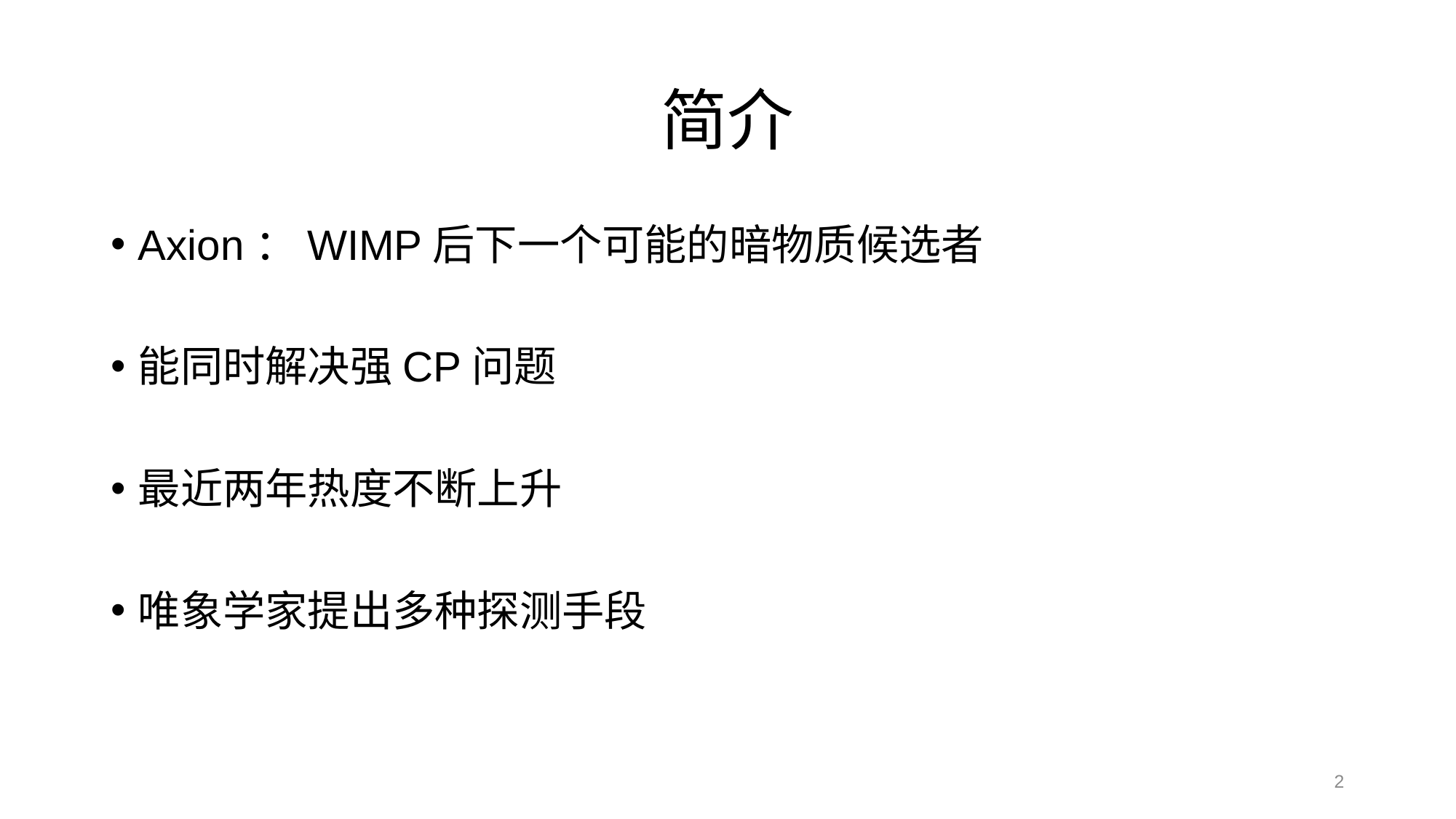

# 简介
Axion：WIMP后下一个可能的暗物质候选者

能同时解决强CP问题

最近两年热度不断上升

唯象学家提出多种探测手段
2